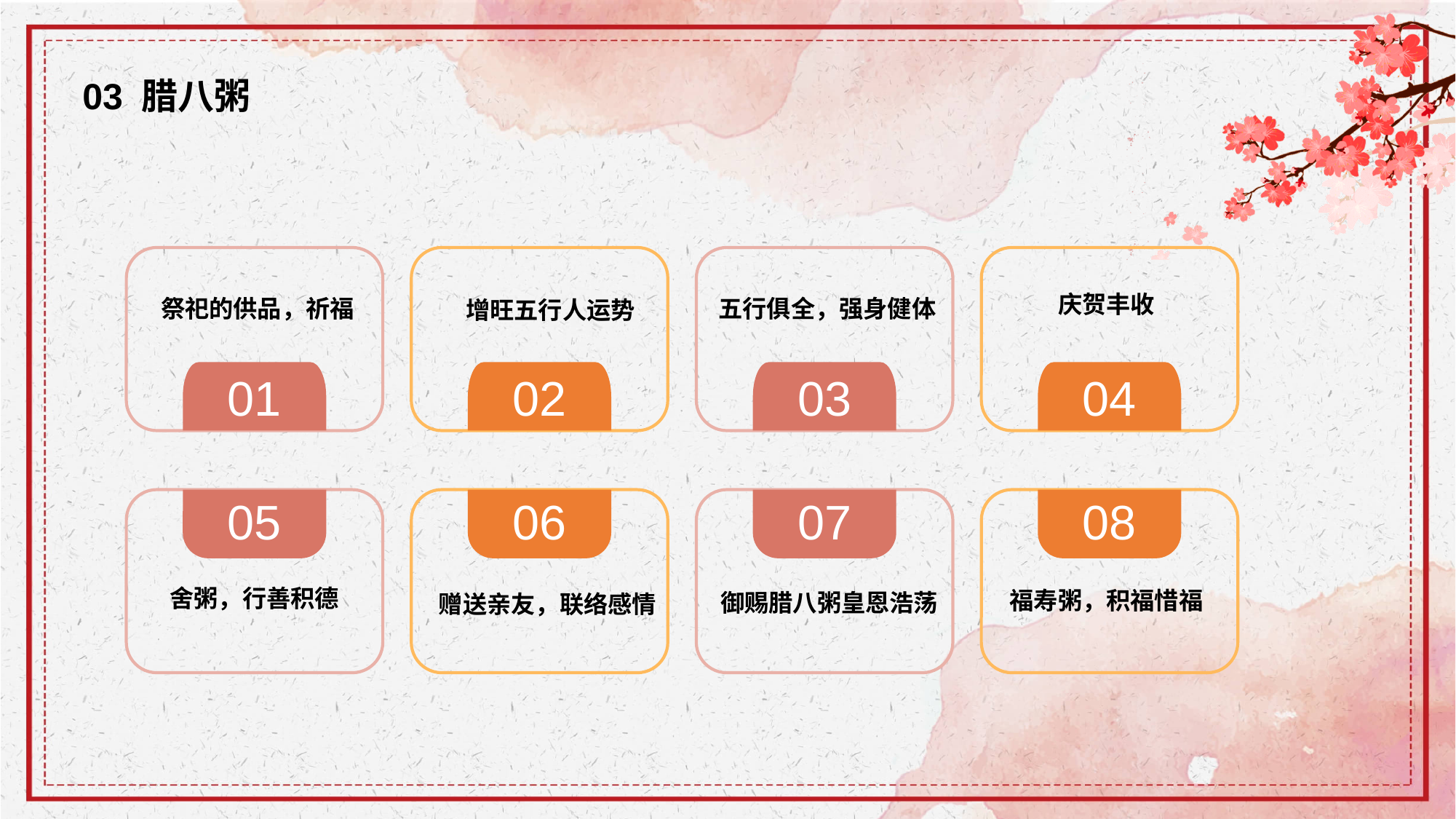

03 腊八粥

祭祀的供品，祈福
01

增旺五行人运势
02

五行俱全，强身健体
03

庆贺丰收
04
05

舍粥，行善积德
06

赠送亲友，联络感情
07

御赐腊八粥皇恩浩荡
08

福寿粥，积福惜福